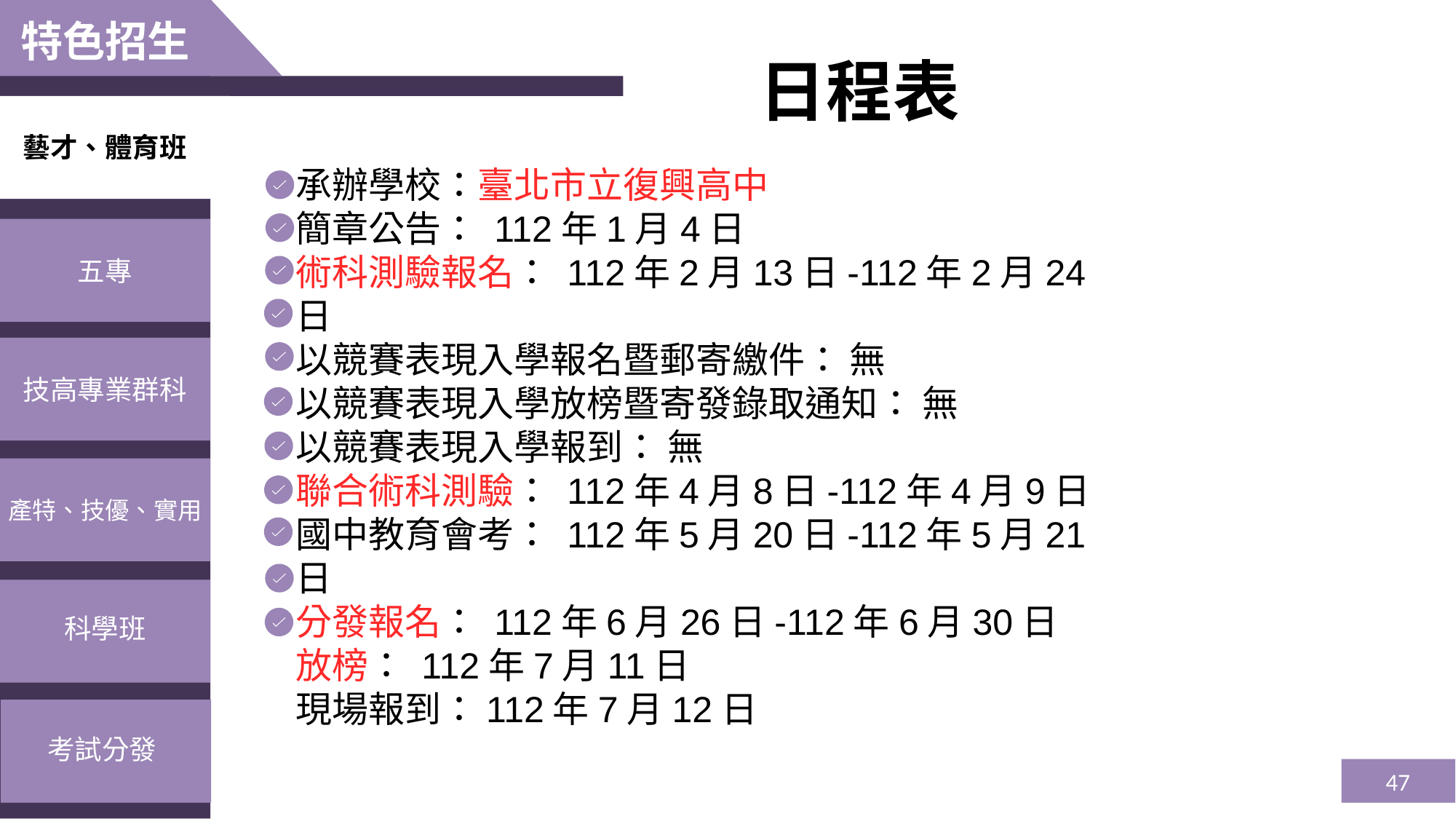

特色招生

日程表

藝才、體育班
承辦學校：臺北市立復興高中
簡章公告： 112年1月4日
術科測驗報名： 112年2月13日-112年2月24日
以競賽表現入學報名暨郵寄繳件： 無
以競賽表現入學放榜暨寄發錄取通知： 無
以競賽表現入學報到： 無
聯合術科測驗： 112年4月8日-112年4月9日
國中教育會考： 112年5月20日-112年5月21日
分發報名： 112年6月26日-112年6月30日
放榜： 112年7月11日
現場報到：112年7月12日

五專

技高專業群科

產特、技優、實用

科學班

考試分發

47